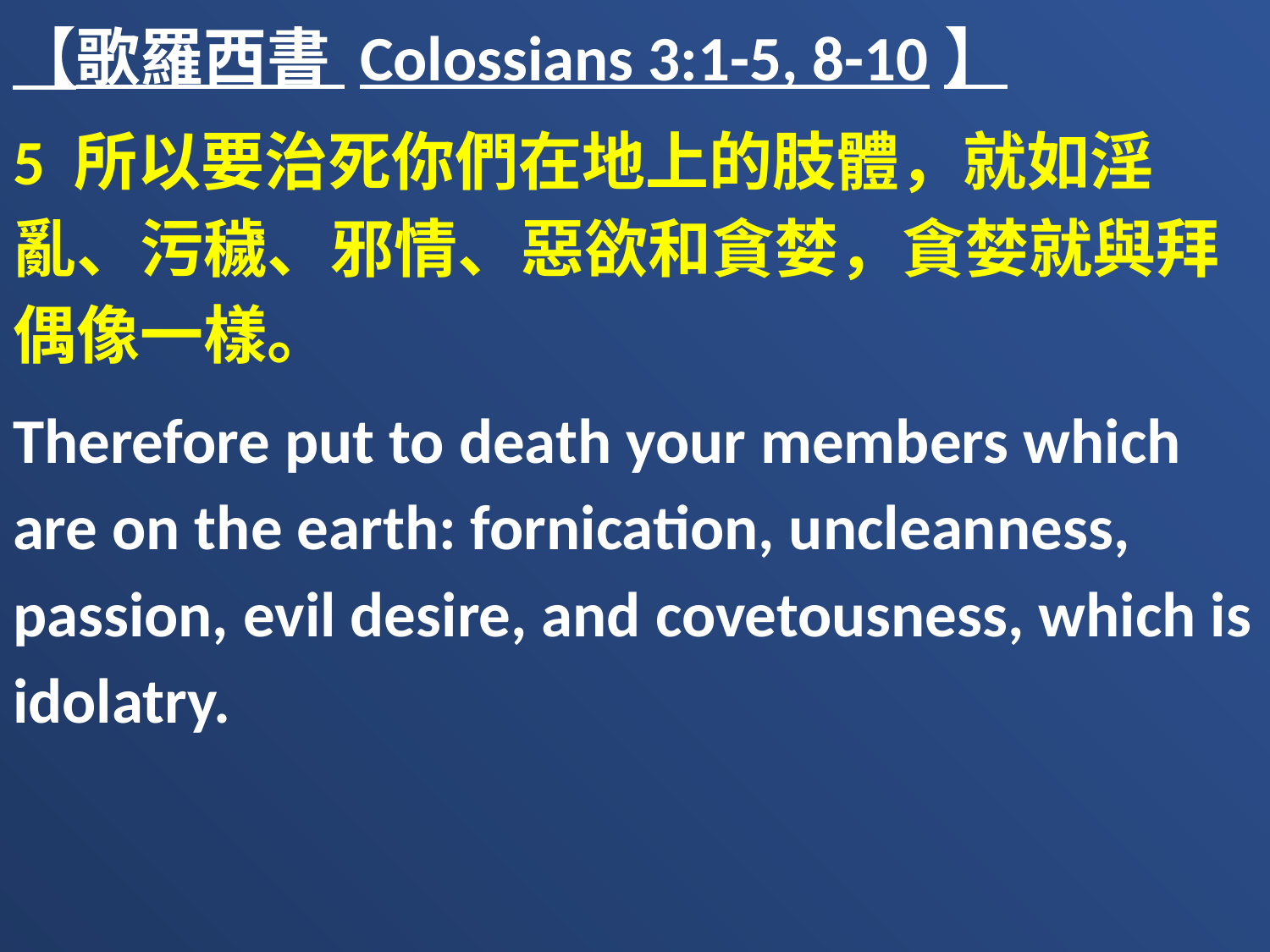

【歌羅西書 Colossians 3:1-5, 8-10】
5 所以要治死你們在地上的肢體，就如淫亂、污穢、邪情、惡欲和貪婪，貪婪就與拜偶像一樣。
Therefore put to death your members which are on the earth: fornication, uncleanness, passion, evil desire, and covetousness, which is idolatry.